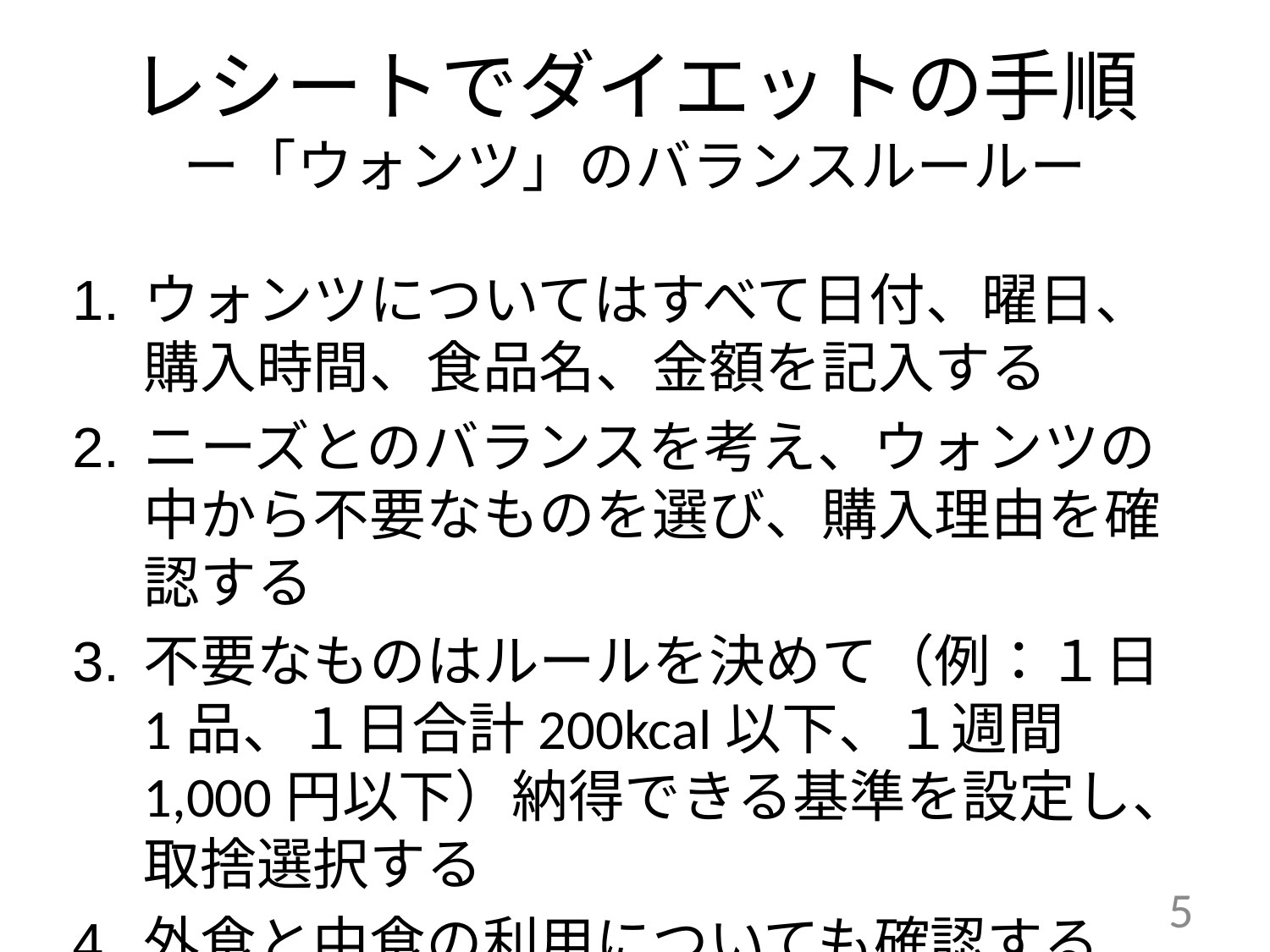

# レシートでダイエットの手順 ー「ウォンツ」のバランスルールー
ウォンツについてはすべて日付、曜日、購入時間、食品名、金額を記入する
ニーズとのバランスを考え、ウォンツの中から不要なものを選び、購入理由を確認する
不要なものはルールを決めて（例：１日1品、１日合計200kcal以下、１週間1,000円以下）納得できる基準を設定し、取捨選択する
外食と中食の利用についても確認する
5